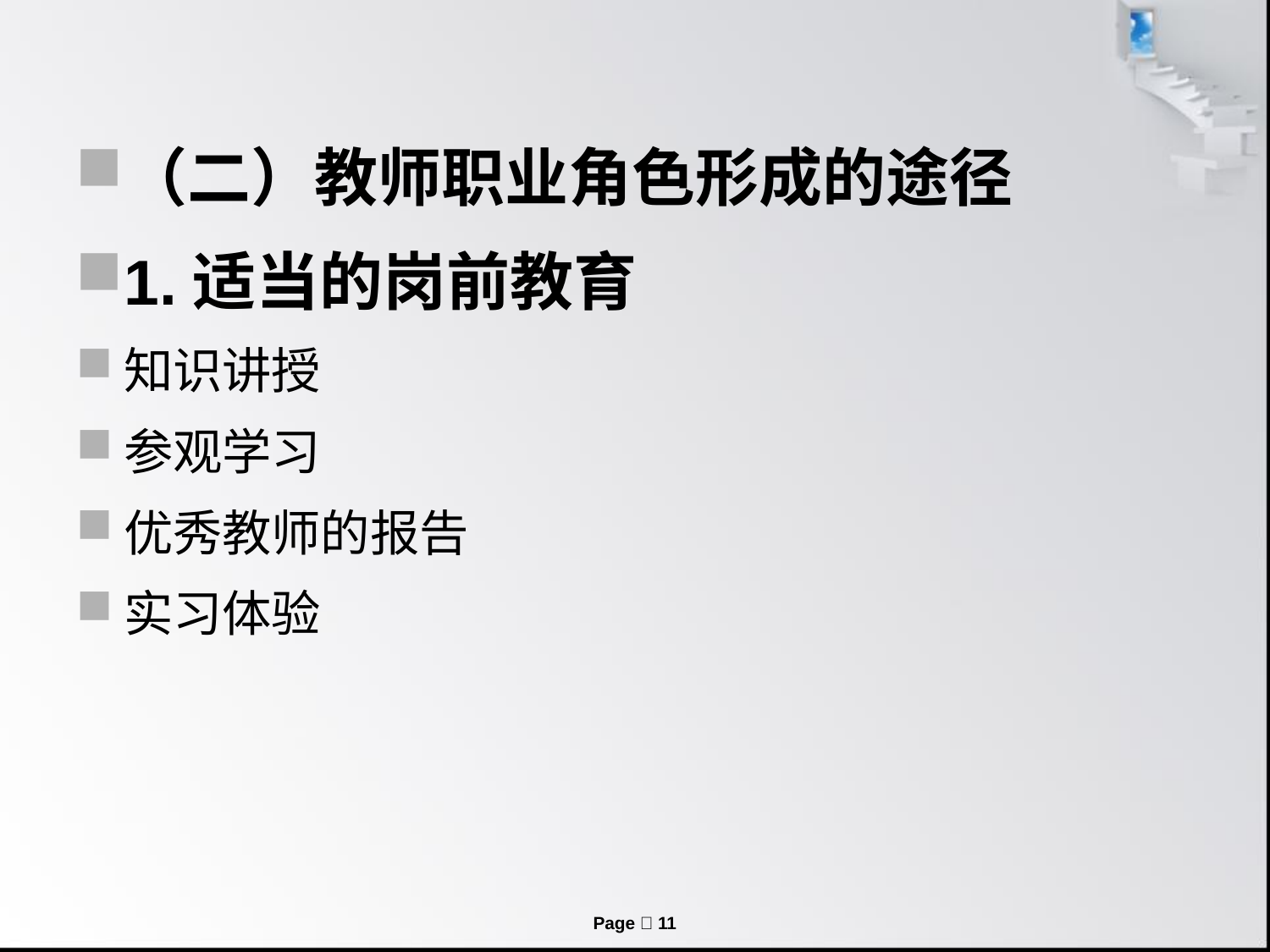

（二）教师职业角色形成的途径
1.适当的岗前教育
知识讲授
参观学习
优秀教师的报告
实习体验